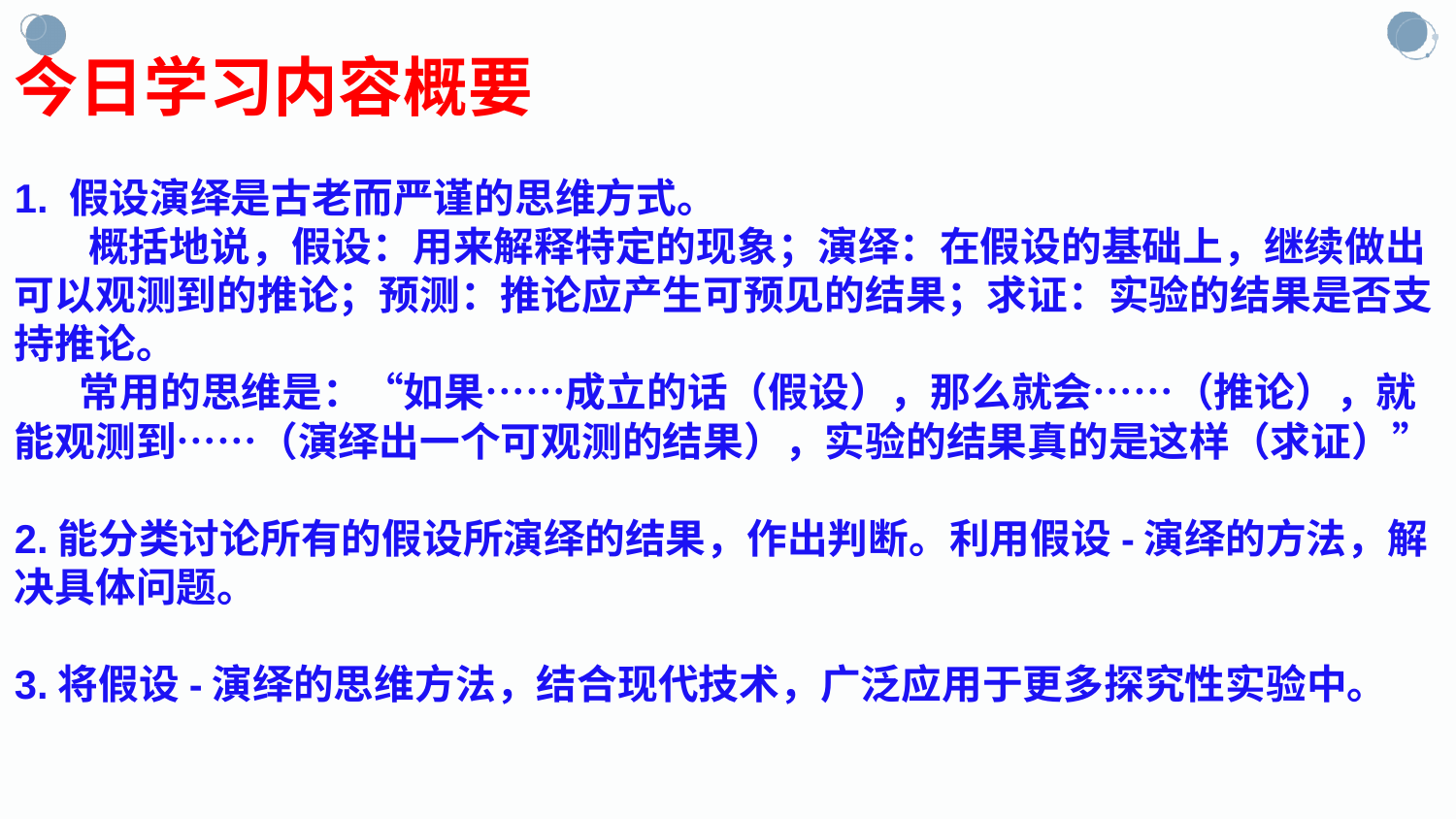

今日学习内容概要
1. 假设演绎是古老而严谨的思维方式。       概括地说，假设：用来解释特定的现象；演绎：在假设的基础上，继续做出可以观测到的推论；预测：推论应产生可预见的结果；求证：实验的结果是否支持推论。      常用的思维是：“如果……成立的话（假设），那么就会……（推论），就能观测到……（演绎出一个可观测的结果），实验的结果真的是这样（求证）”
2.能分类讨论所有的假设所演绎的结果，作出判断。利用假设-演绎的方法，解决具体问题。
3.将假设-演绎的思维方法，结合现代技术，广泛应用于更多探究性实验中。